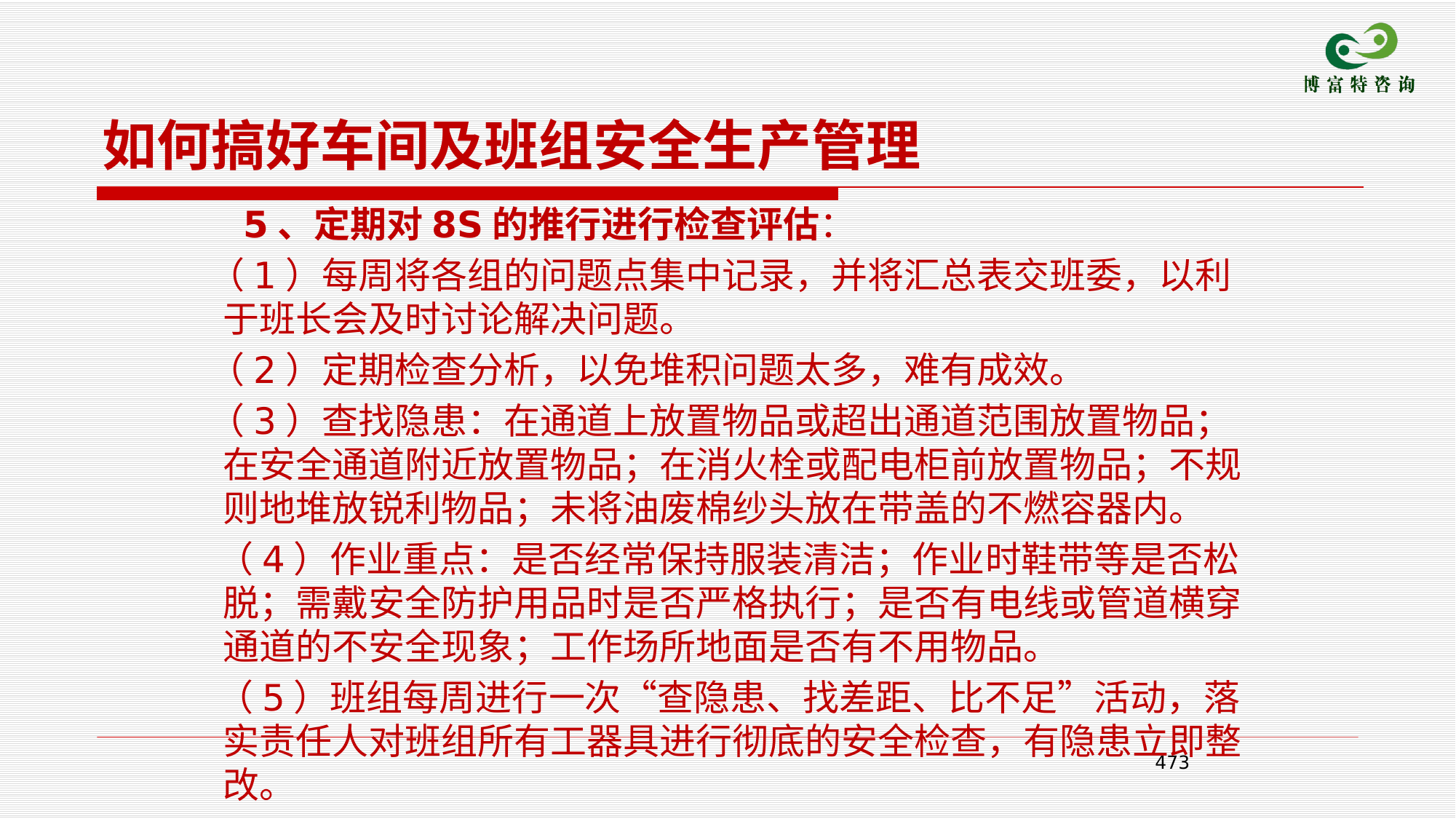

如何搞好车间及班组安全生产管理
      5、定期对8S的推行进行检查评估：
    （1）每周将各组的问题点集中记录，并将汇总表交班委，以利于班长会及时讨论解决问题。
    （2）定期检查分析，以免堆积问题太多，难有成效。
    （3）查找隐患：在通道上放置物品或超出通道范围放置物品；在安全通道附近放置物品；在消火栓或配电柜前放置物品；不规则地堆放锐利物品；未将油废棉纱头放在带盖的不燃容器内。
     （4）作业重点：是否经常保持服装清洁；作业时鞋带等是否松脱；需戴安全防护用品时是否严格执行；是否有电线或管道横穿通道的不安全现象；工作场所地面是否有不用物品。
     （5）班组每周进行一次“查隐患、找差距、比不足”活动，落实责任人对班组所有工器具进行彻底的安全检查，有隐患立即整改。

473